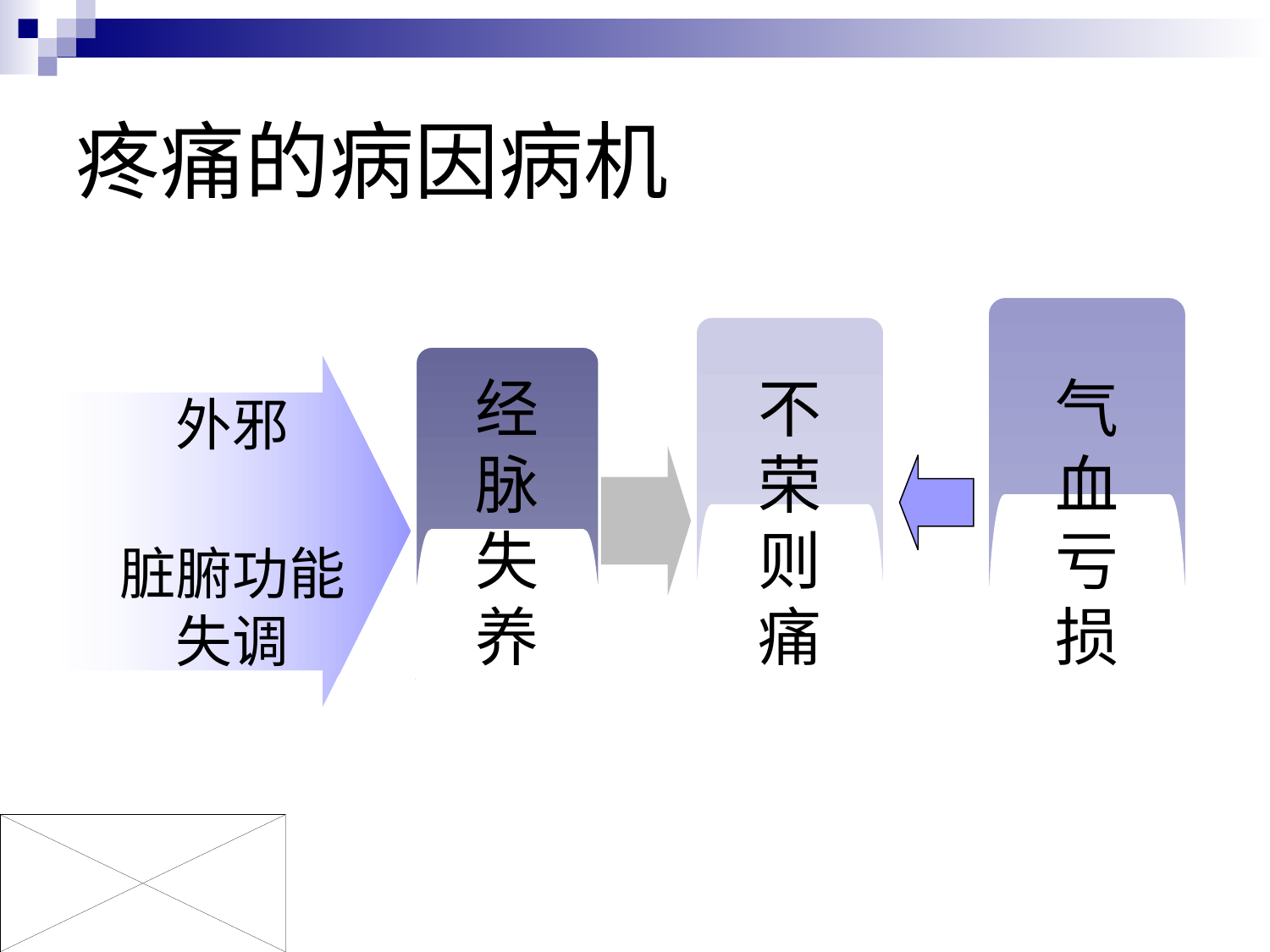

# 疼痛的病因病机
气
血
亏
损
不
荣
则
痛
经
脉
失
养
外邪

脏腑功能
失调